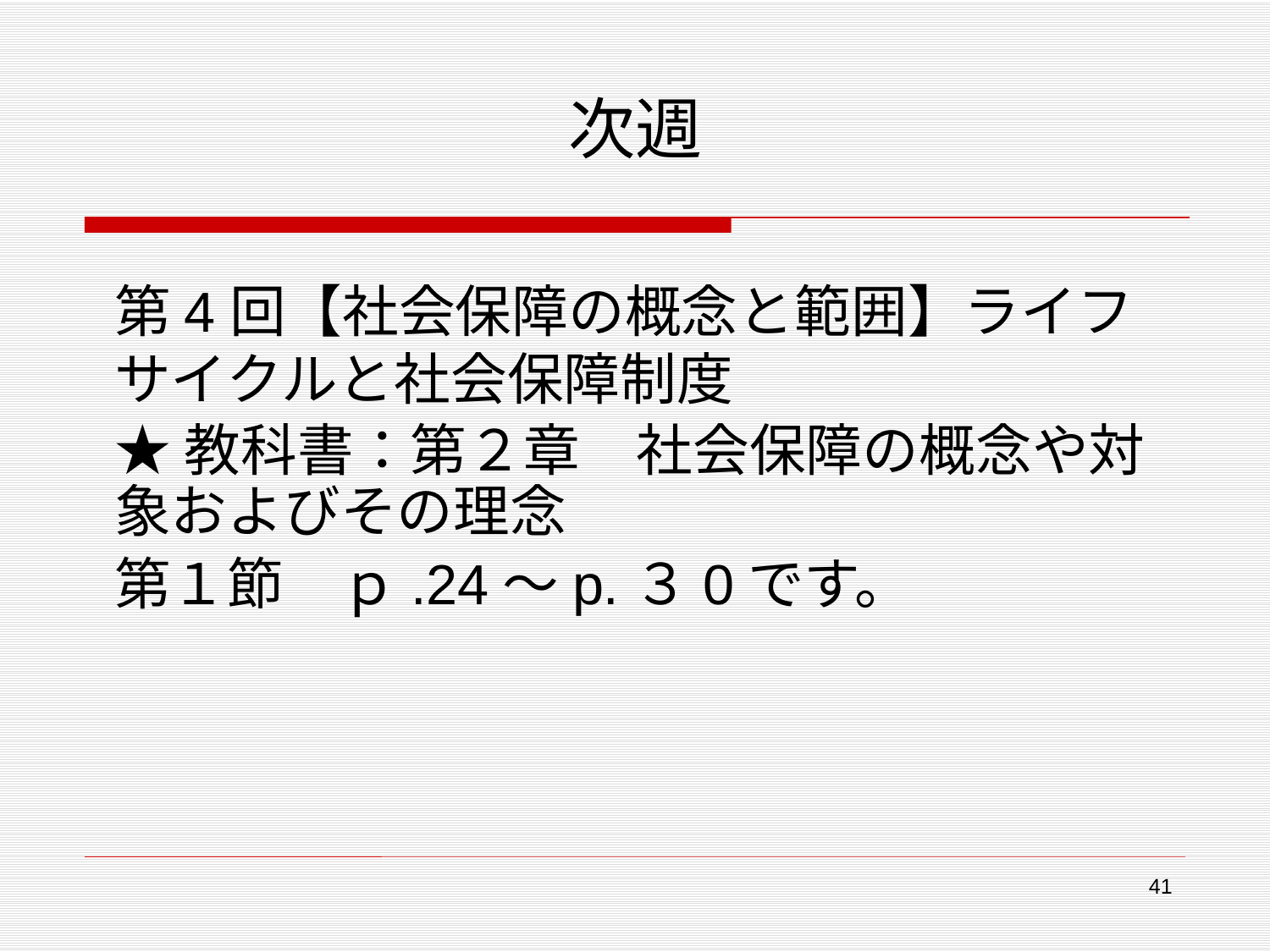

# 次週
第4回【社会保障の概念と範囲】ライフサイクルと社会保障制度
★教科書：第２章　社会保障の概念や対象およびその理念
第１節　ｐ.24～p.３0です。

41